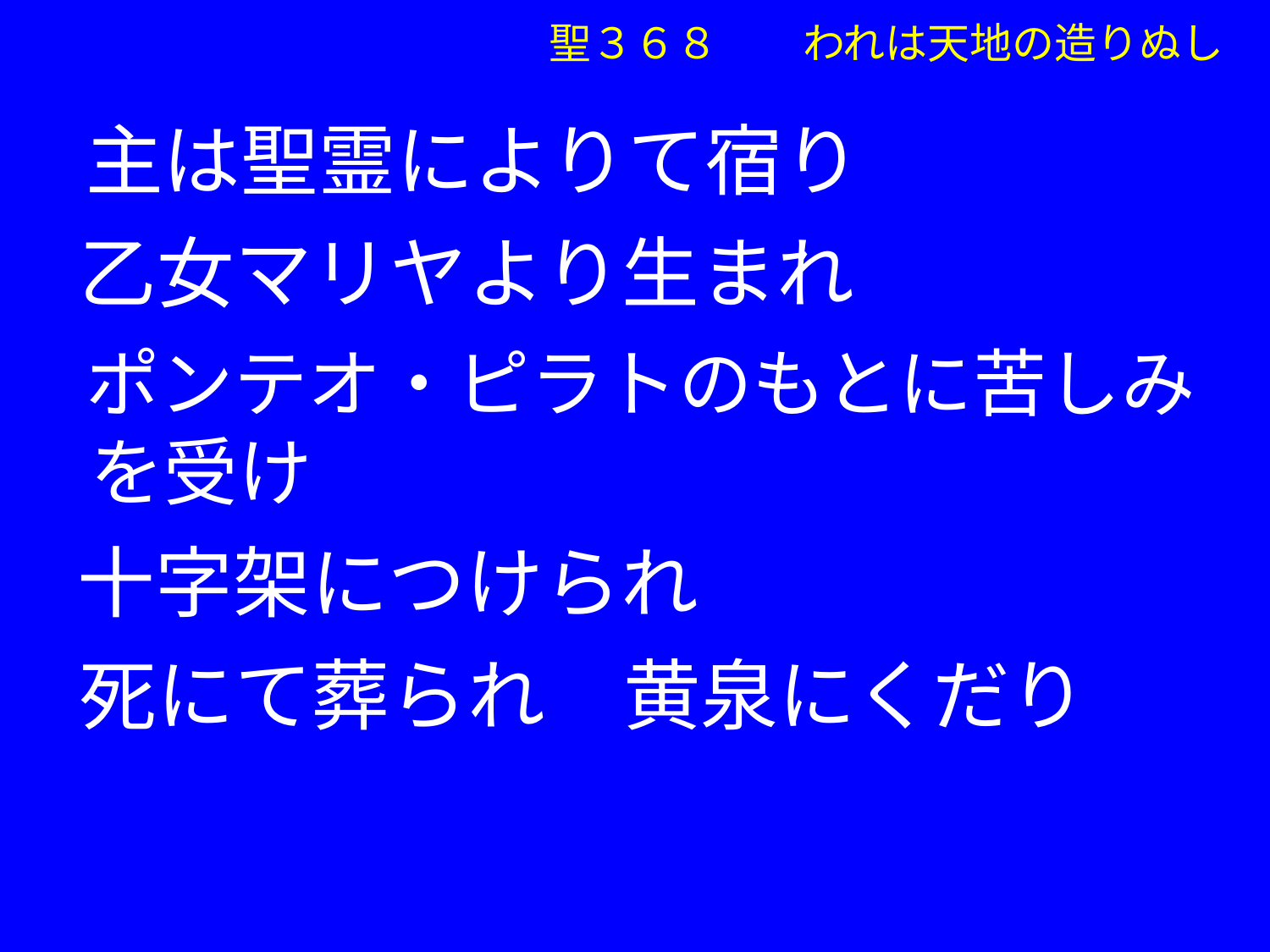

主は聖霊によりて宿り
 乙女マリヤより生まれ
　ポンテオ・ピラトのもとに苦しみを受け
 十字架につけられ
 死にて葬られ　黄泉にくだり

聖３６８　　われは天地の造りぬし